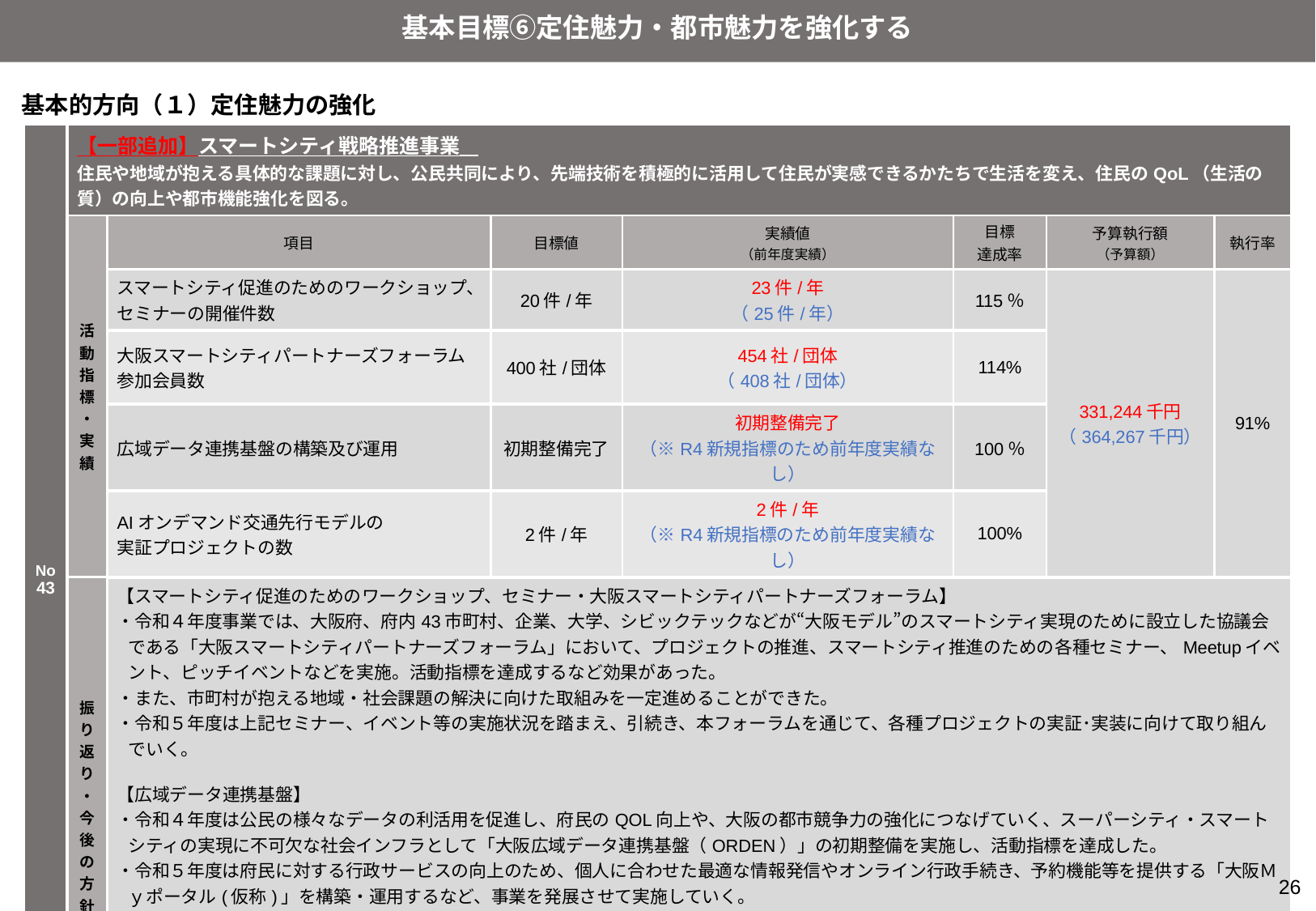

基本目標⑥定住魅力・都市魅力を強化する
基本的方向（１）定住魅力の強化
| No43 | 【一部追加】スマートシティ戦略推進事業　 住民や地域が抱える具体的な課題に対し、公民共同により、先端技術を積極的に活用して住民が実感できるかたちで生活を変え、住民のQoL（生活の質）の向上や都市機能強化を図る。 |  |  |  |  |  |  |
| --- | --- | --- | --- | --- | --- | --- | --- |
|  | 活動指標・実績 | 項目 | 目標値 | 実績値 （前年度実績） | 目標 達成率 | 予算執行額 （予算額） | 執行率 |
|  |  | スマートシティ促進のためのワークショップ、 セミナーの開催件数 | 20件/年 | 23件/年 （25件/年） | 115％ | 331,244千円 （364,267千円） | 91% |
|  |  | 大阪スマートシティパートナーズフォーラム 参加会員数 | 400社/団体 | 454社/団体 （408社/団体） | 114% |  |  |
|  |  | 広域データ連携基盤の構築及び運用 | 初期整備完了 | 初期整備完了 （※R4新規指標のため前年度実績なし） | 100％ |  |  |
|  |  | AIオンデマンド交通先行モデルの 実証プロジェクトの数 | 2件/年 | 2件/年 （※R4新規指標のため前年度実績なし） | 100% |  |  |
|  | 振り返り・今後の方針 | 【スマートシティ促進のためのワークショップ、セミナー・大阪スマートシティパートナーズフォーラム】 ・令和４年度事業では、大阪府、府内43市町村、企業、大学、シビックテックなどが“大阪モデル”のスマートシティ実現のために設立した協議会である「大阪スマートシティパートナーズフォーラム」において、プロジェクトの推進、スマートシティ推進のための各種セミナー、Meetupイベント、ピッチイベントなどを実施。活動指標を達成するなど効果があった。 ・また、市町村が抱える地域・社会課題の解決に向けた取組みを一定進めることができた。 ・令和５年度は上記セミナー、イベント等の実施状況を踏まえ、引続き、本フォーラムを通じて、各種プロジェクトの実証･実装に向けて取り組んでいく。 【広域データ連携基盤】 ・令和４年度は公民の様々なデータの利活用を促進し、府民のQOL向上や、大阪の都市競争力の強化につなげていく、スーパーシティ・スマートシティの実現に不可欠な社会インフラとして「大阪広域データ連携基盤（ORDEN）」の初期整備を実施し、活動指標を達成した。 ・令和５年度は府民に対する行政サービスの向上のため、個人に合わせた最適な情報発信やオンライン行政手続き、予約機能等を提供する「大阪Ｍｙポータル(仮称)」を構築・運用するなど、事業を発展させて実施していく。 【AIオンデマンド交通】 ・令和４年度は「大阪府AIオンデマンド交通モデル事業費補助金」にて、大阪府内に広く横展開するための持続的な先行モデルづくりとして、交通事業者と市町村が連携し行う実証事業である2モデル（対象地域：豊能町・堺市）に対し補助を実施し、活動指標を達成した。 ・令和５年度は引き続き同補助金事業を通じて、先行モデルの確立とその横展開の推進を実施していく。 |  |  |  |  |  |
26